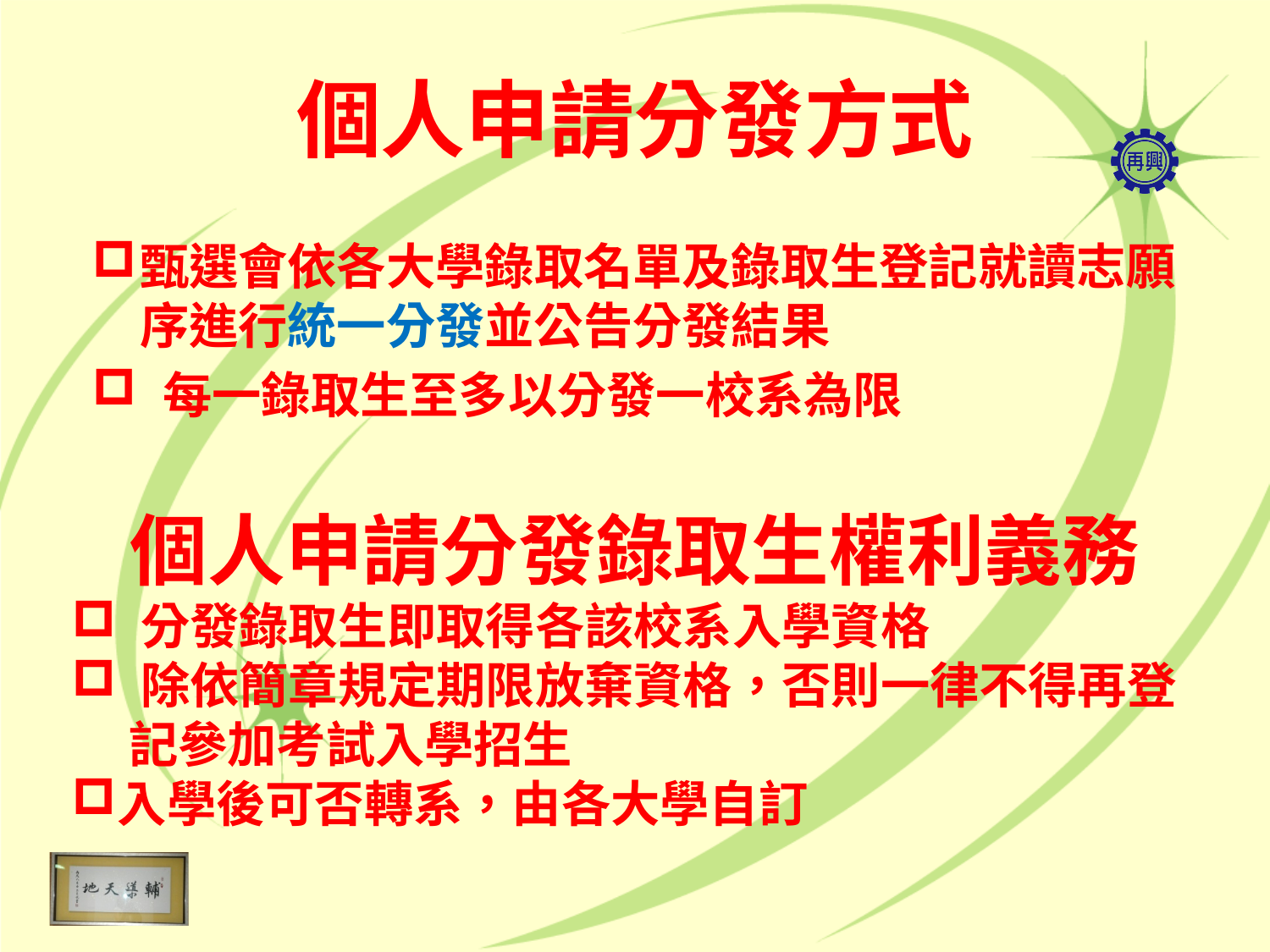

# 個人申請分發方式

甄選會依各大學錄取名單及錄取生登記就讀志願序進行統一分發並公告分發結果
 每一錄取生至多以分發一校系為限
個人申請分發錄取生權利義務
 分發錄取生即取得各該校系入學資格
 除依簡章規定期限放棄資格，否則一律不得再登
    記參加考試入學招生
入學後可否轉系，由各大學自訂